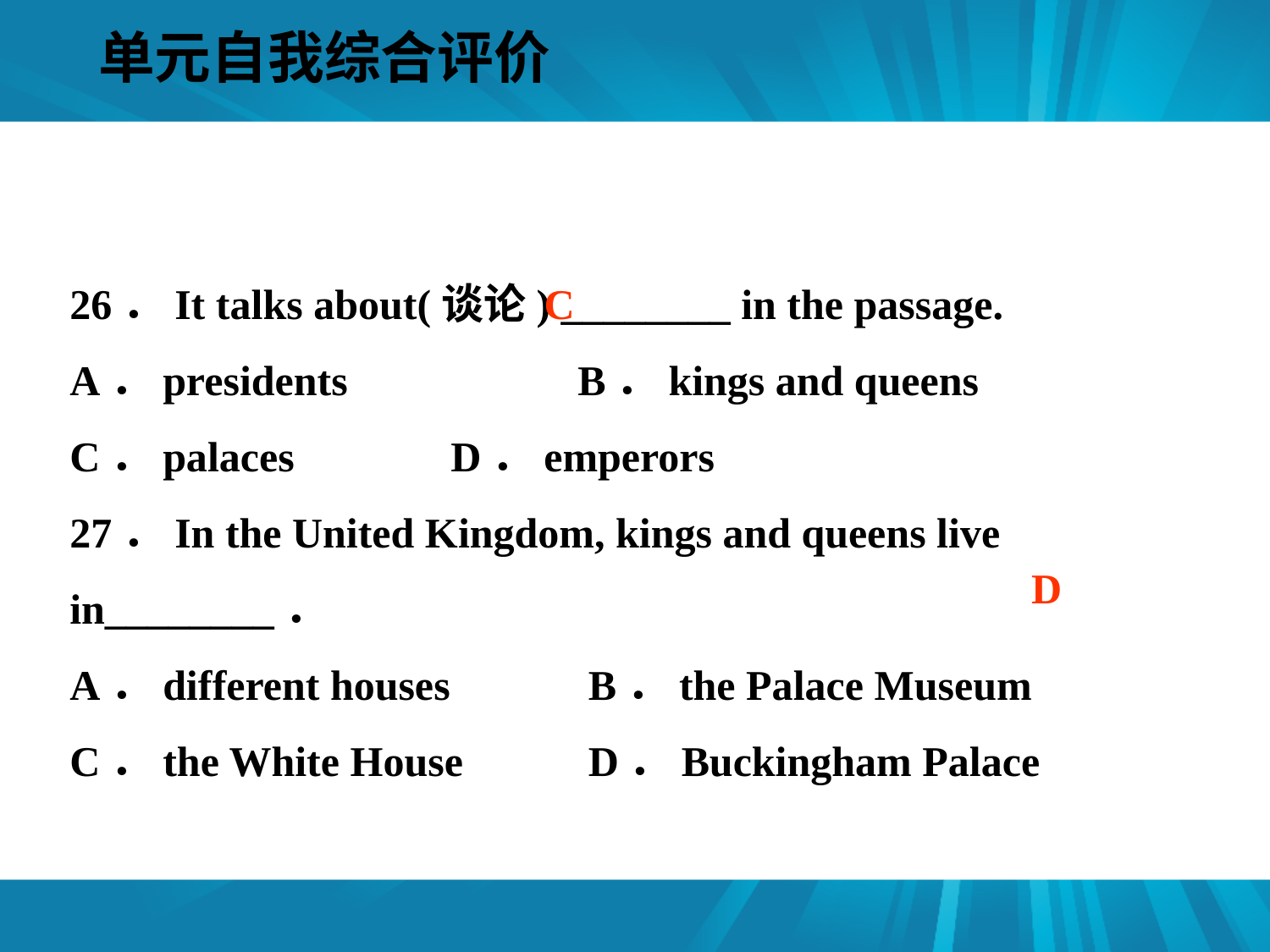

单元自我综合评价
#
26．It talks about(谈论) ________ in the passage.
A．presidents   		B．kings and queens
C．palaces  		D．emperors
27．In the United Kingdom, kings and queens live in________．
A．different houses 	 B．the Palace Museum
C．the White House  	 D．Buckingham Palace
C
D